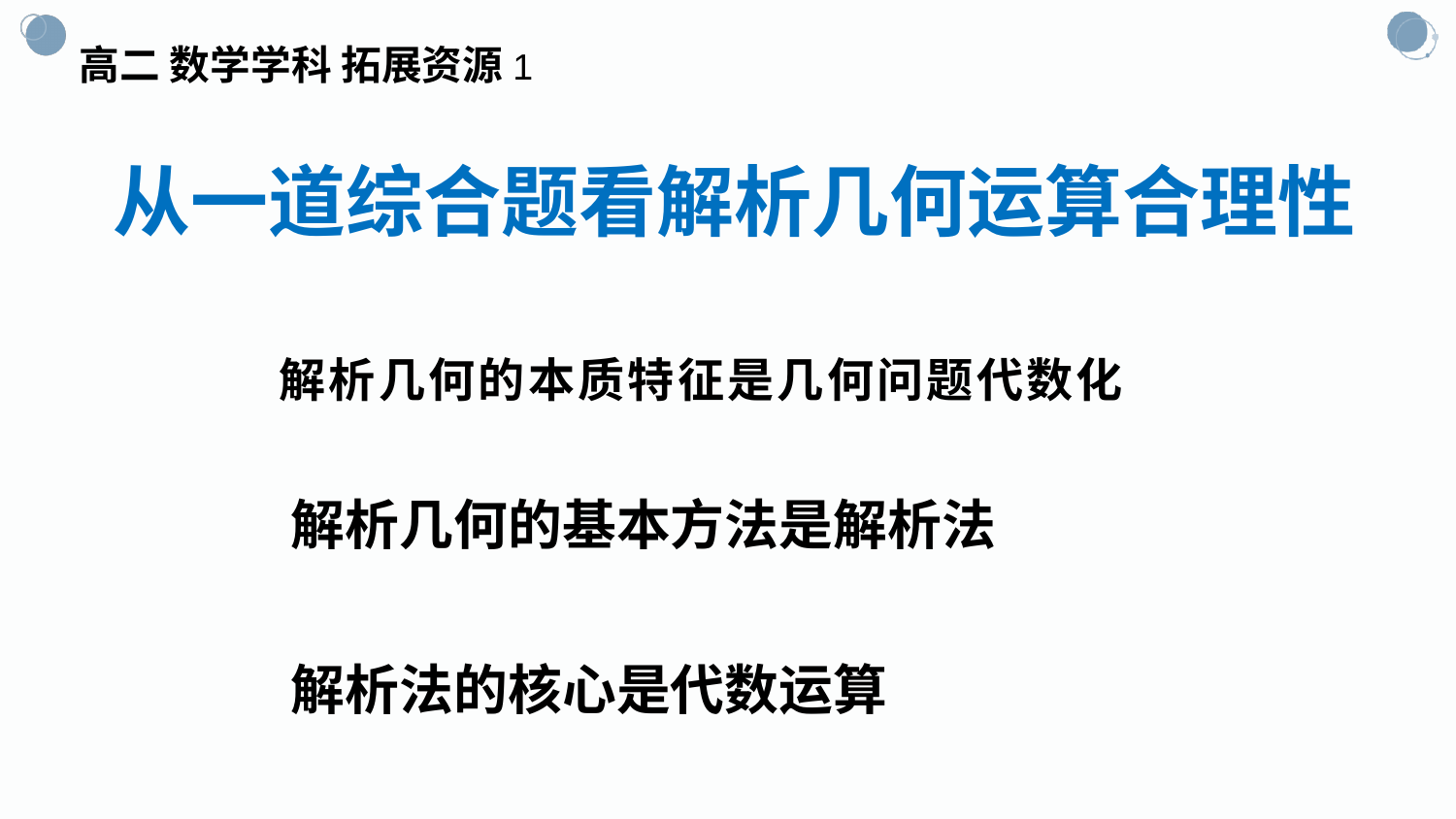

高二 数学学科 拓展资源1
从一道综合题看解析几何运算合理性
解析几何的本质特征是几何问题代数化
解析几何的基本方法是解析法
解析法的核心是代数运算